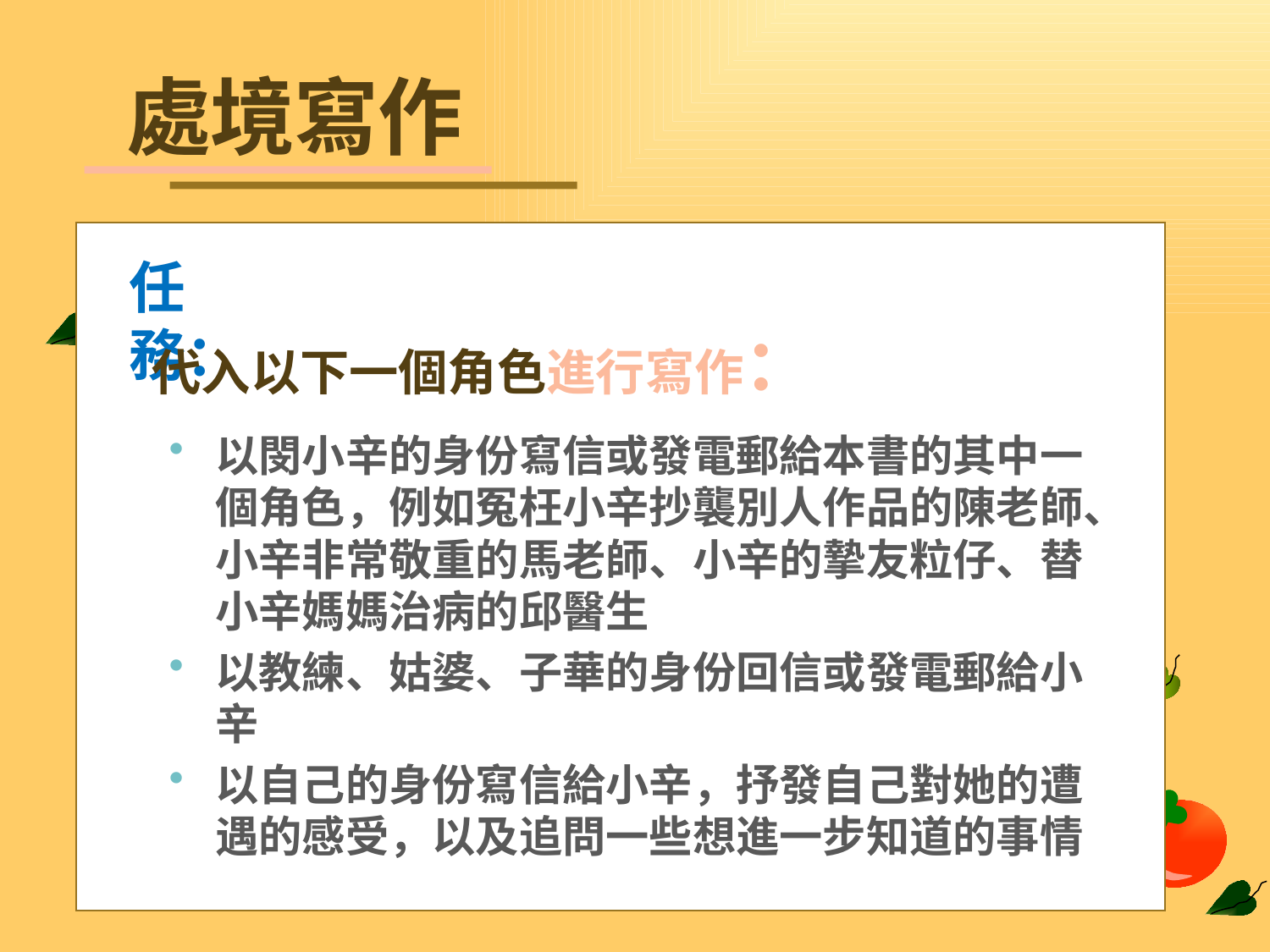

處境寫作

任務：
代入以下一個角色進行寫作：

以閔小辛的身份寫信或發電郵給本書的其中一個角色，例如冤枉小辛抄襲別人作品的陳老師、小辛非常敬重的馬老師、小辛的摯友粒仔、替小辛媽媽治病的邱醫生
以教練、姑婆、子華的身份回信或發電郵給小辛
以自己的身份寫信給小辛，抒發自己對她的遭遇的感受，以及追問一些想進一步知道的事情